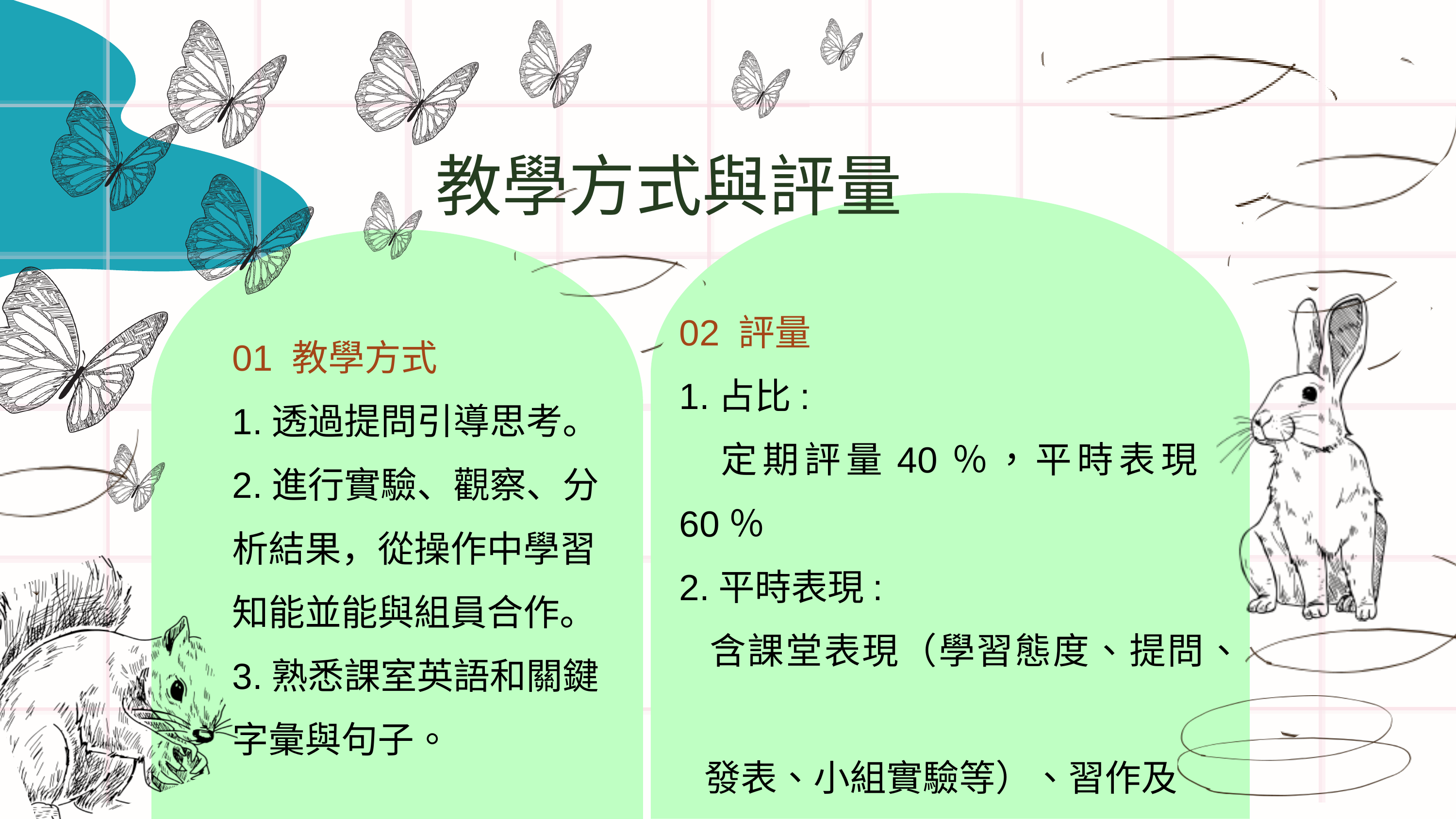

教學方式與評量

02 評量
1.占比:
  定期評量40％，平時表現60％
2.平時表現:
  含課堂表現（學習態度、提問、
  發表、小組實驗等）、習作及
  作業單書寫、隨堂測驗、
  服務學習等。

01 教學方式
1.透過提問引導思考。
2.進行實驗、觀察、分析結果，從操作中學習知能並能與組員合作。
3.熟悉課室英語和關鍵字彙與句子。